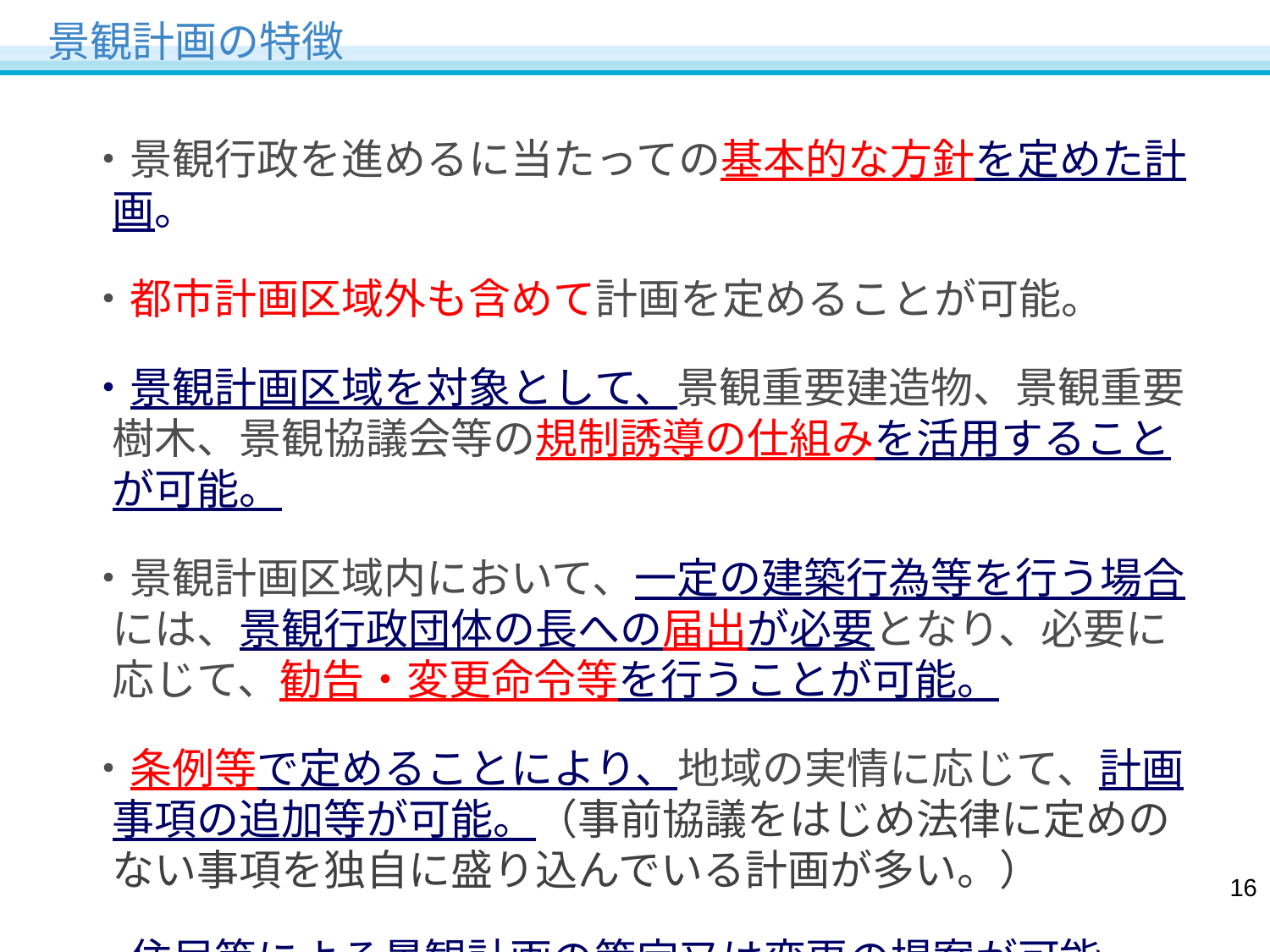

景観計画の特徴

・景観行政を進めるに当たっての基本的な方針を定めた計画。

・都市計画区域外も含めて計画を定めることが可能。

・景観計画区域を対象として、景観重要建造物、景観重要樹木、景観協議会等の規制誘導の仕組みを活用することが可能。

・景観計画区域内において、一定の建築行為等を行う場合には、景観行政団体の長への届出が必要となり、必要に応じて、勧告・変更命令等を行うことが可能。

・条例等で定めることにより、地域の実情に応じて、計画事項の追加等が可能。（事前協議をはじめ法律に定めのない事項を独自に盛り込んでいる計画が多い。）

・住民等による景観計画の策定又は変更の提案が可能。
16